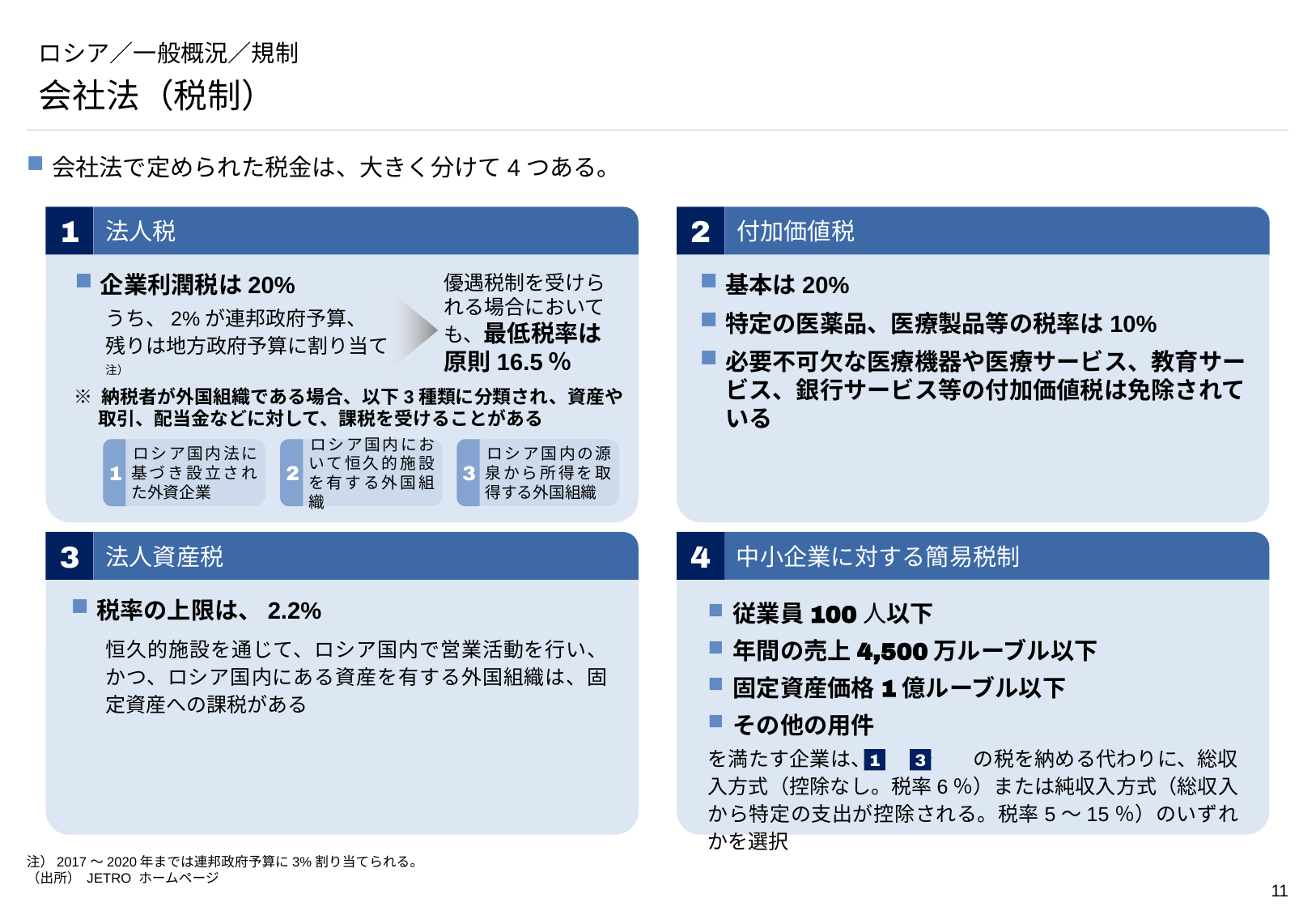

# ロシア／一般概況／規制
会社法（税制）
会社法で定められた税金は、大きく分けて4つある。
1
法人税
2
付加価値税

企業利潤税は20%
優遇税制を受けられる場合においても、最低税率は原則16.5％
基本は20%
特定の医薬品、医療製品等の税率は10%
必要不可欠な医療機器や医療サービス、教育サービス、銀行サービス等の付加価値税は免除されている
うち、2%が連邦政府予算、
残りは地方政府予算に割り当て注）

※ 納税者が外国組織である場合、以下3種類に分類され、資産や
取引、配当金などに対して、課税を受けることがある
	ロシア国内法に基づき設立された外資企業
	ロシア国内において恒久的施設を有する外国組織
	ロシア国内の源泉から所得を取得する外国組織
3
2
1
3
法人資産税
4
中小企業に対する簡易税制

税率の上限は、2.2%
従業員100人以下
年間の売上4,500万ルーブル以下
固定資産価格1億ルーブル以下
その他の用件
を満たす企業は、　　～　　の税を納める代わりに、総収入方式（控除なし。税率6％）または純収入方式（総収入から特定の支出が控除される。税率5～15％）のいずれかを選択
恒久的施設を通じて、ロシア国内で営業活動を行い、かつ、ロシア国内にある資産を有する外国組織は、固定資産への課税がある
1
3
注）2017～2020年までは連邦政府予算に3%割り当てられる。
（出所） JETRO ホームページ